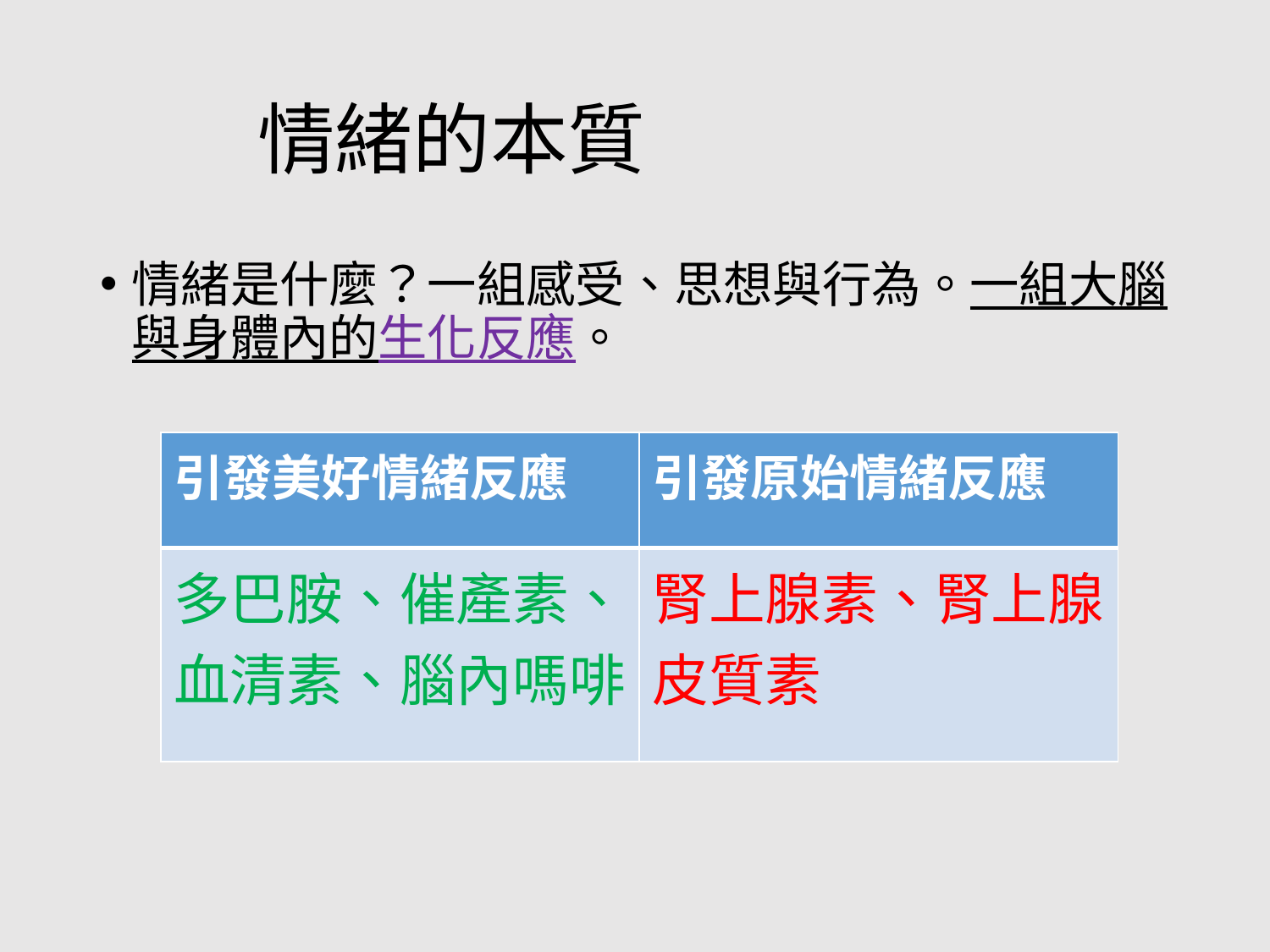

# 情緒的本質
情緒是什麼？一組感受、思想與行為。一組大腦與身體內的生化反應。

| 引發美好情緒反應 | 引發原始情緒反應 |
| --- | --- |
| 多巴胺、催產素、血清素、腦內嗎啡 | 腎上腺素、腎上腺皮質素 |